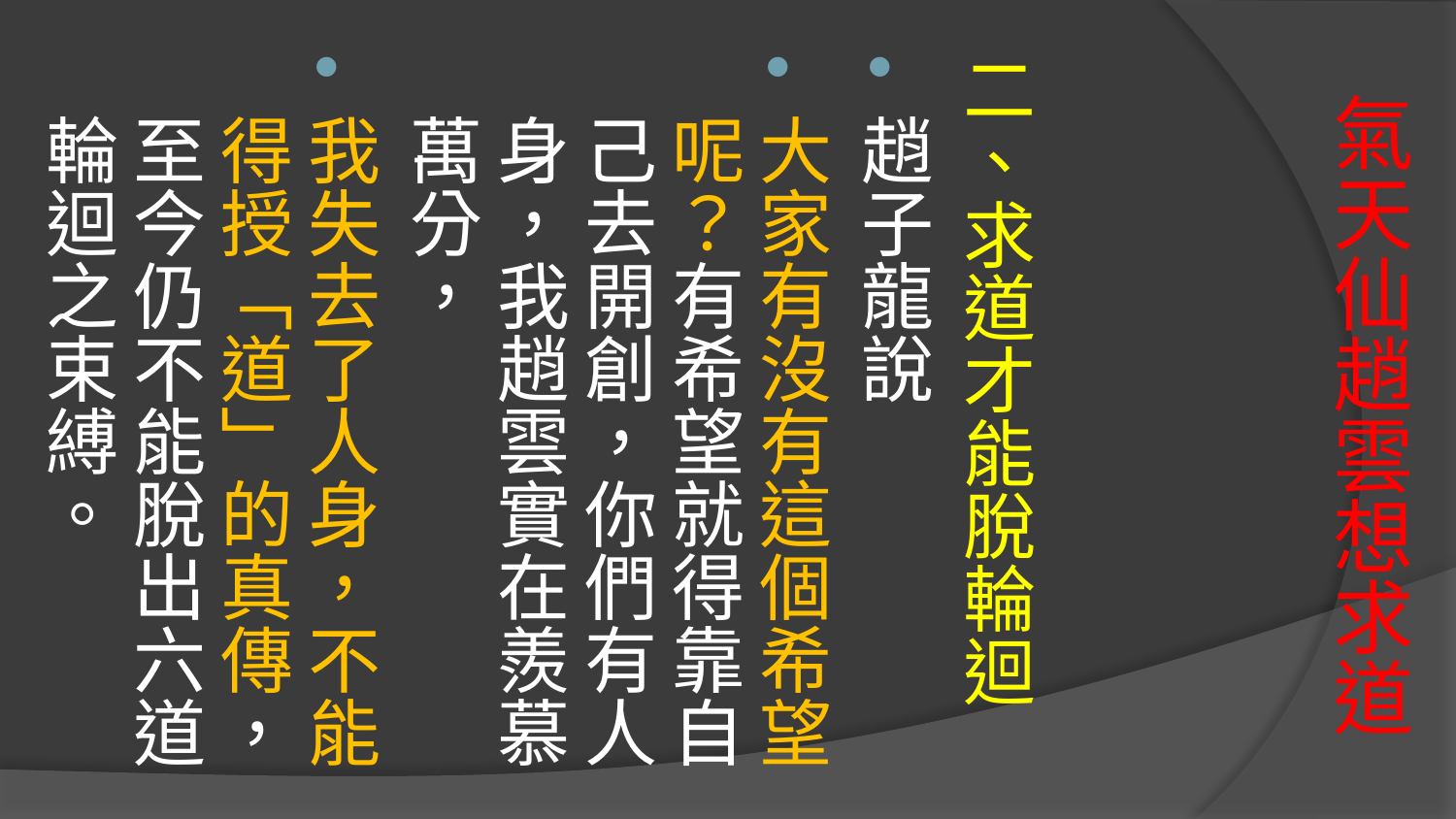

二、求道才能脫輪迴
趙子龍說
大家有沒有這個希望呢？有希望就得靠自己去開創，你們有人身，我趙雲實在羨慕萬分，
我失去了人身，不能得授「道」的真傳，至今仍不能脫出六道輪迴之束縛。
# 氣天仙趙雲想求道